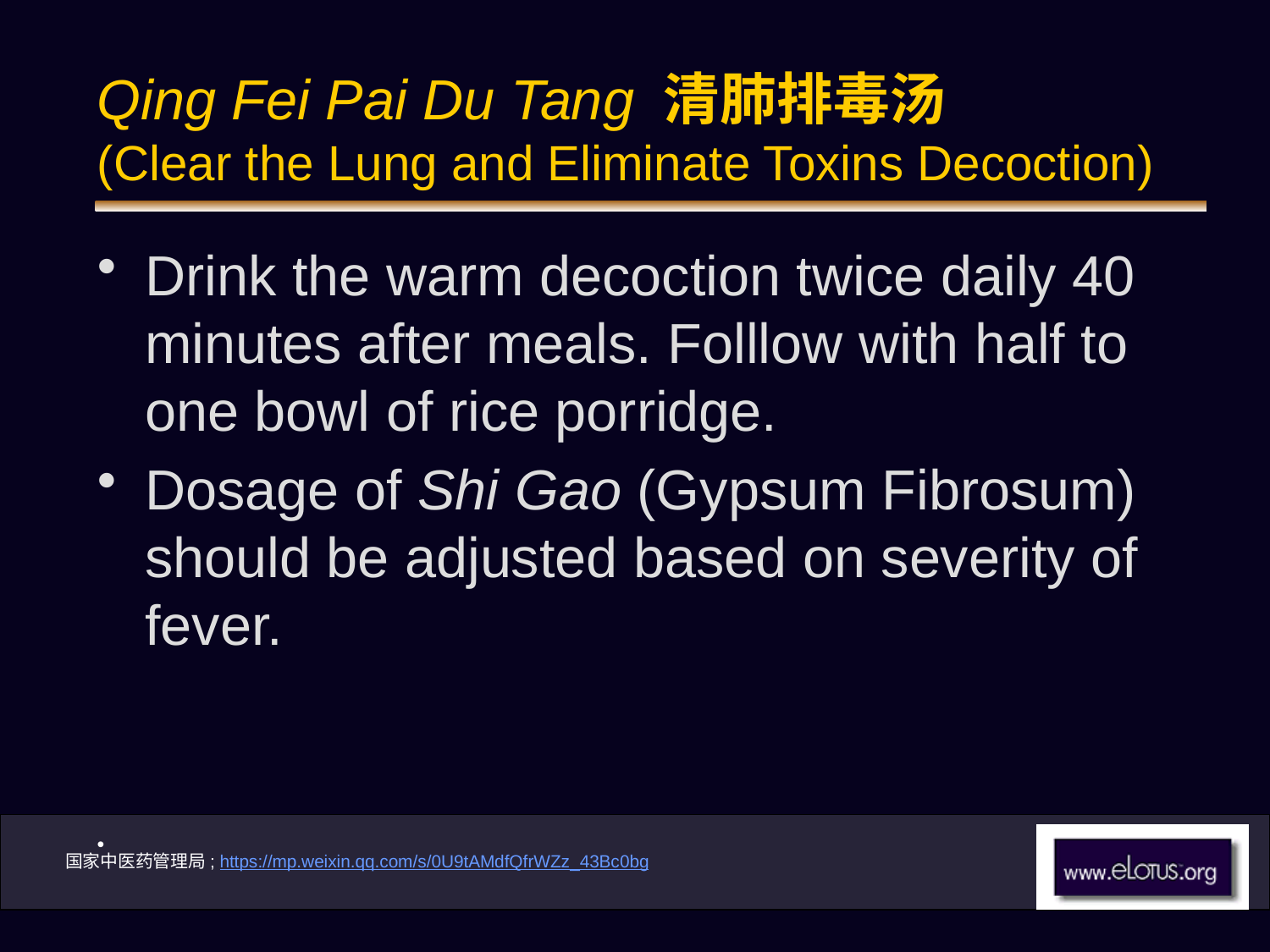

# Qing Fei Pai Du Tang 清肺排毒汤 (Clear the Lung and Eliminate Toxins Decoction)
Drink the warm decoction twice daily 40 minutes after meals. Folllow with half to one bowl of rice porridge.
Dosage of Shi Gao (Gypsum Fibrosum) should be adjusted based on severity of fever.

国家中医药管理局; https://mp.weixin.qq.com/s/0U9tAMdfQfrWZz_43Bc0bg